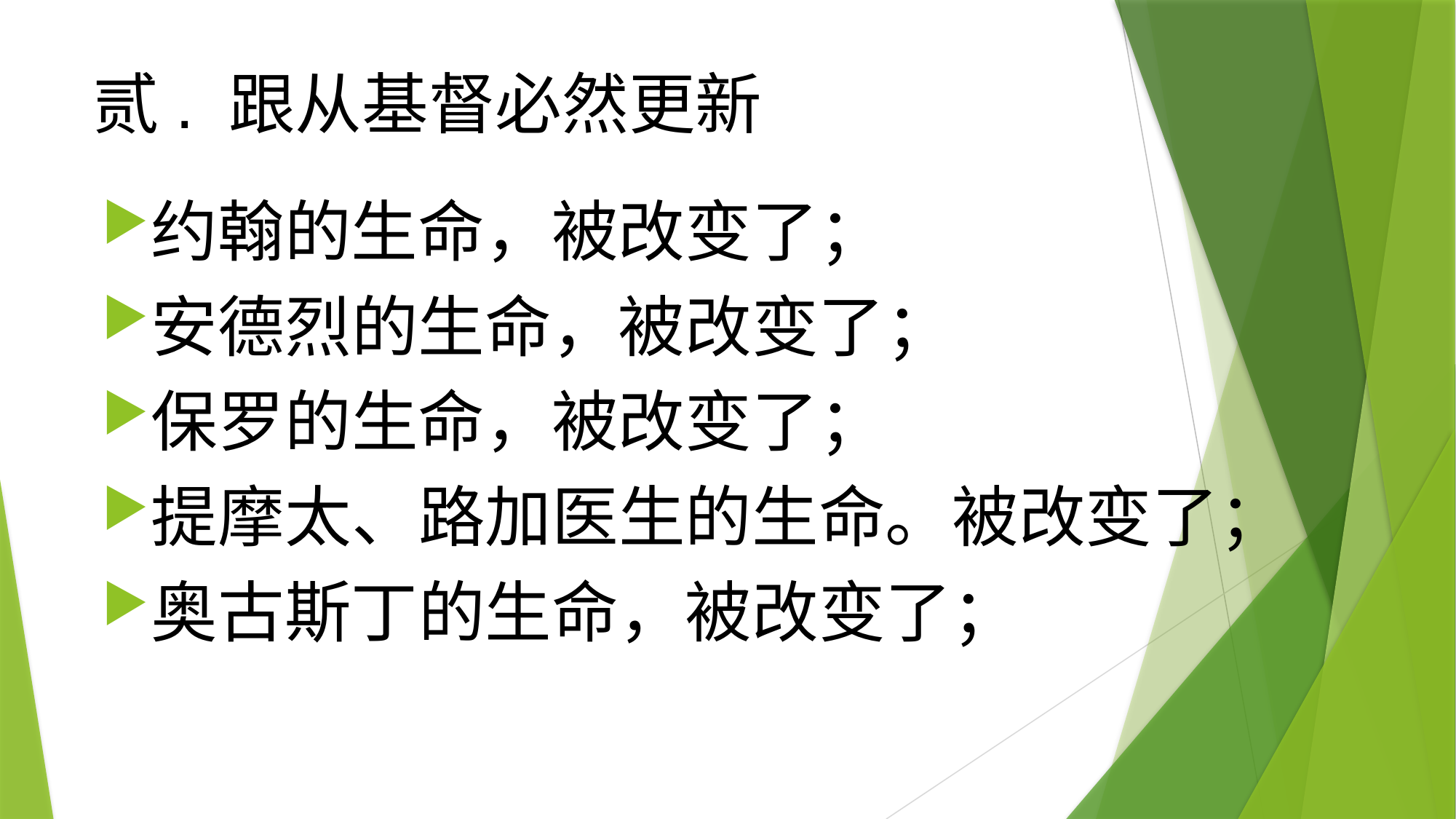

# 贰. 跟从基督必然更新
约翰的生命，被改变了；
安德烈的生命，被改变了；
保罗的生命，被改变了；
提摩太、路加医生的生命。被改变了；
奥古斯丁的生命，被改变了；